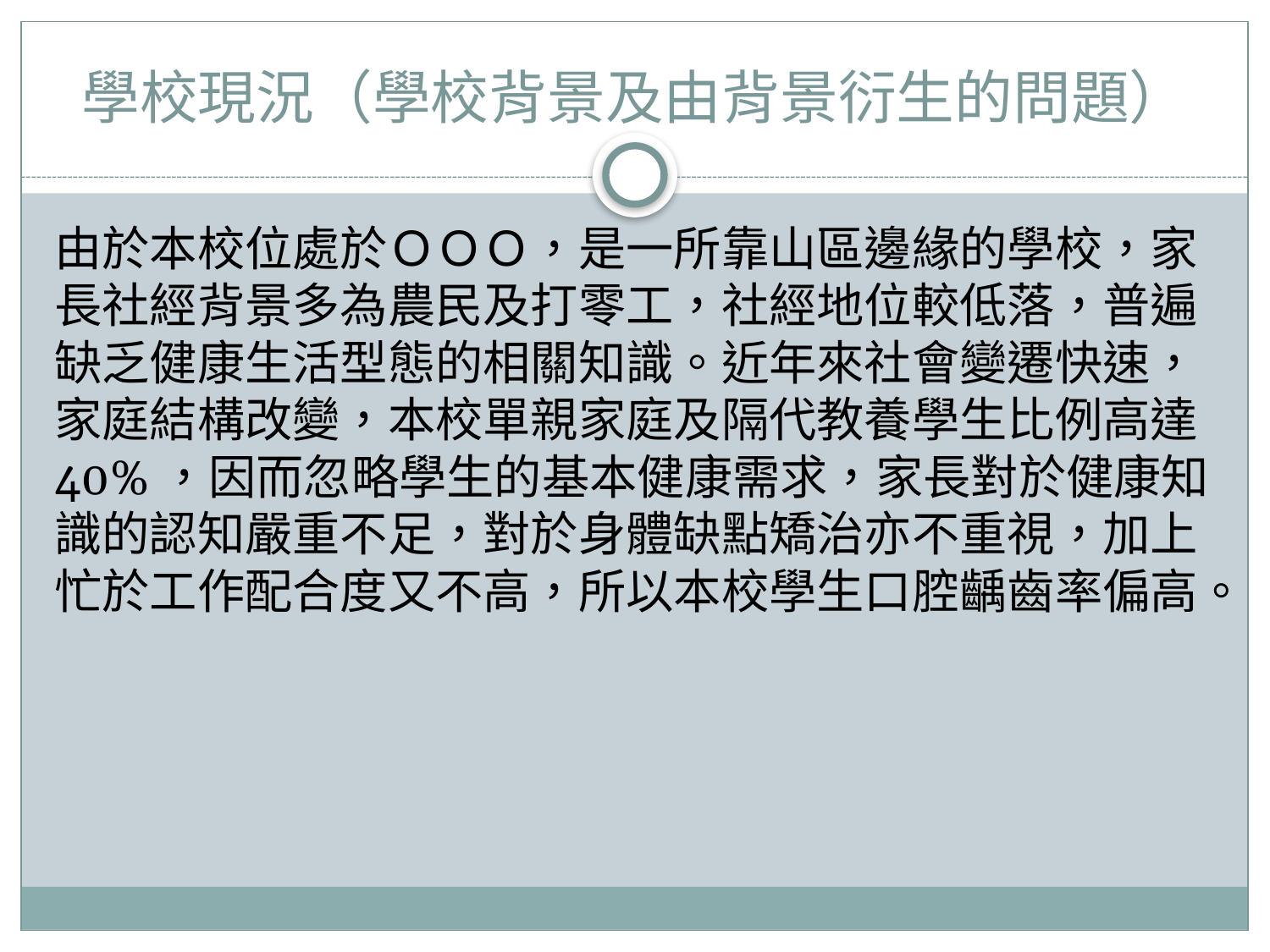

# 學校現況（學校背景及由背景衍生的問題）
由於本校位處於ＯＯＯ，是一所靠山區邊緣的學校，家長社經背景多為農民及打零工，社經地位較低落，普遍缺乏健康生活型態的相關知識。近年來社會變遷快速，家庭結構改變，本校單親家庭及隔代教養學生比例高達40%，因而忽略學生的基本健康需求，家長對於健康知識的認知嚴重不足，對於身體缺點矯治亦不重視，加上忙於工作配合度又不高，所以本校學生口腔齲齒率偏高。